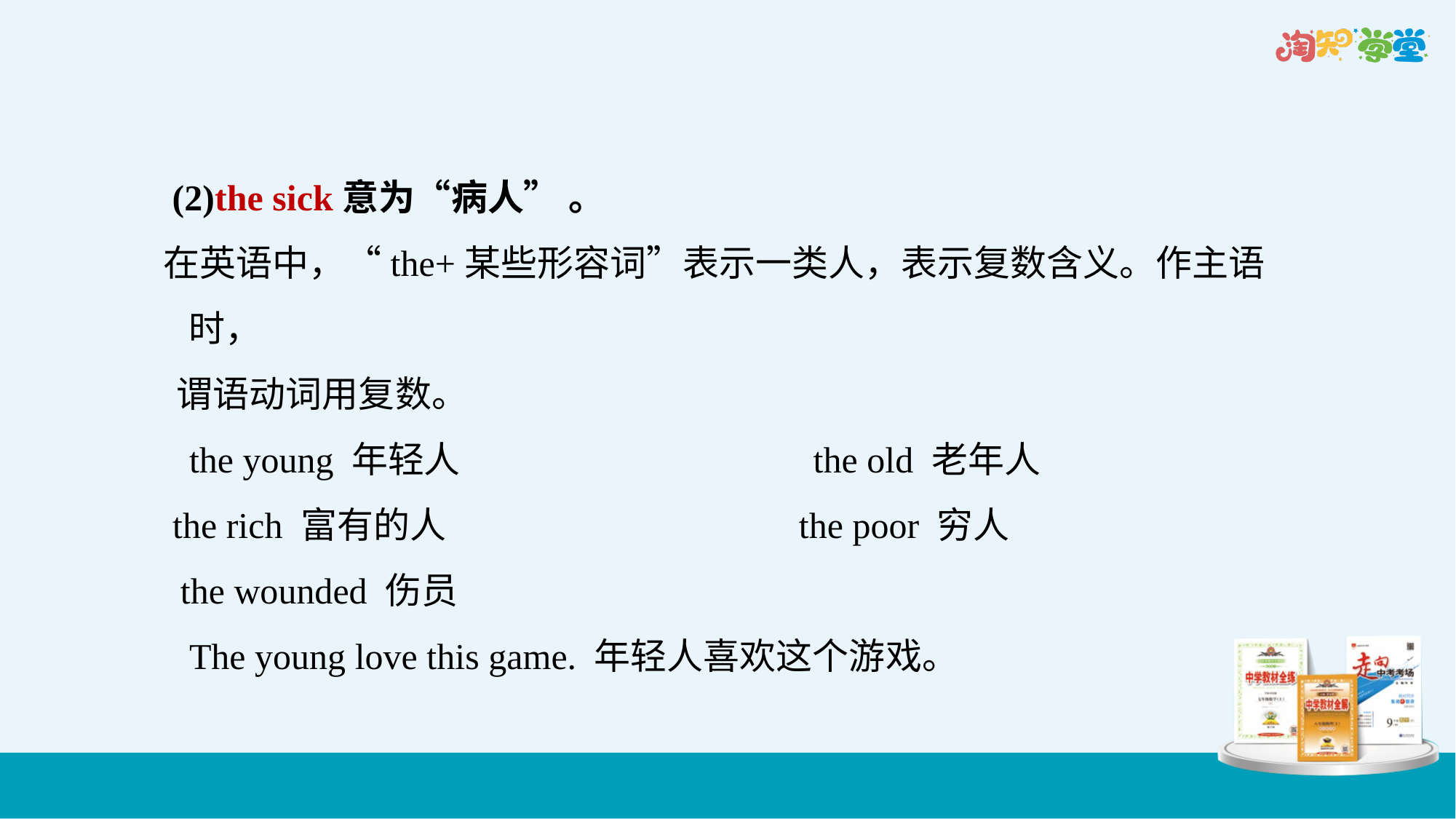

(2)the sick意为“病人” 。
　在英语中，“the+某些形容词”表示一类人，表示复数含义。作主语时，
     谓语动词用复数。
 　the young 年轻人                                          the old 老年人
     the rich 富有的人                                          the poor 穷人
　 the wounded 伤员
 　The young love this game. 年轻人喜欢这个游戏。